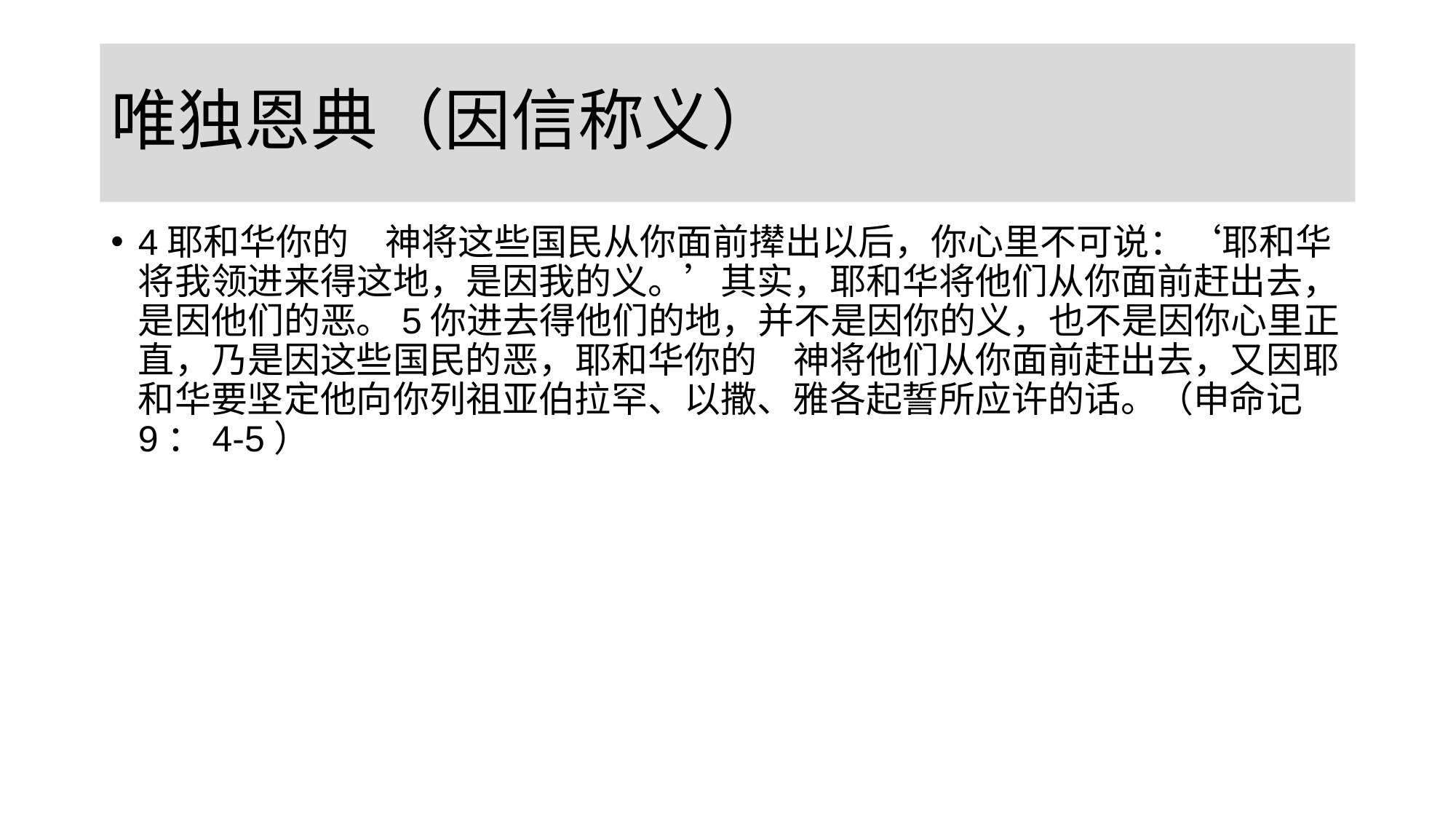

# 唯独恩典（因信称义）
4耶和华你的　神将这些国民从你面前撵出以后，你心里不可说：‘耶和华将我领进来得这地，是因我的义。’其实，耶和华将他们从你面前赶出去，是因他们的恶。5你进去得他们的地，并不是因你的义，也不是因你心里正直，乃是因这些国民的恶，耶和华你的　神将他们从你面前赶出去，又因耶和华要坚定他向你列祖亚伯拉罕、以撒、雅各起誓所应许的话。（申命记9：4-5）